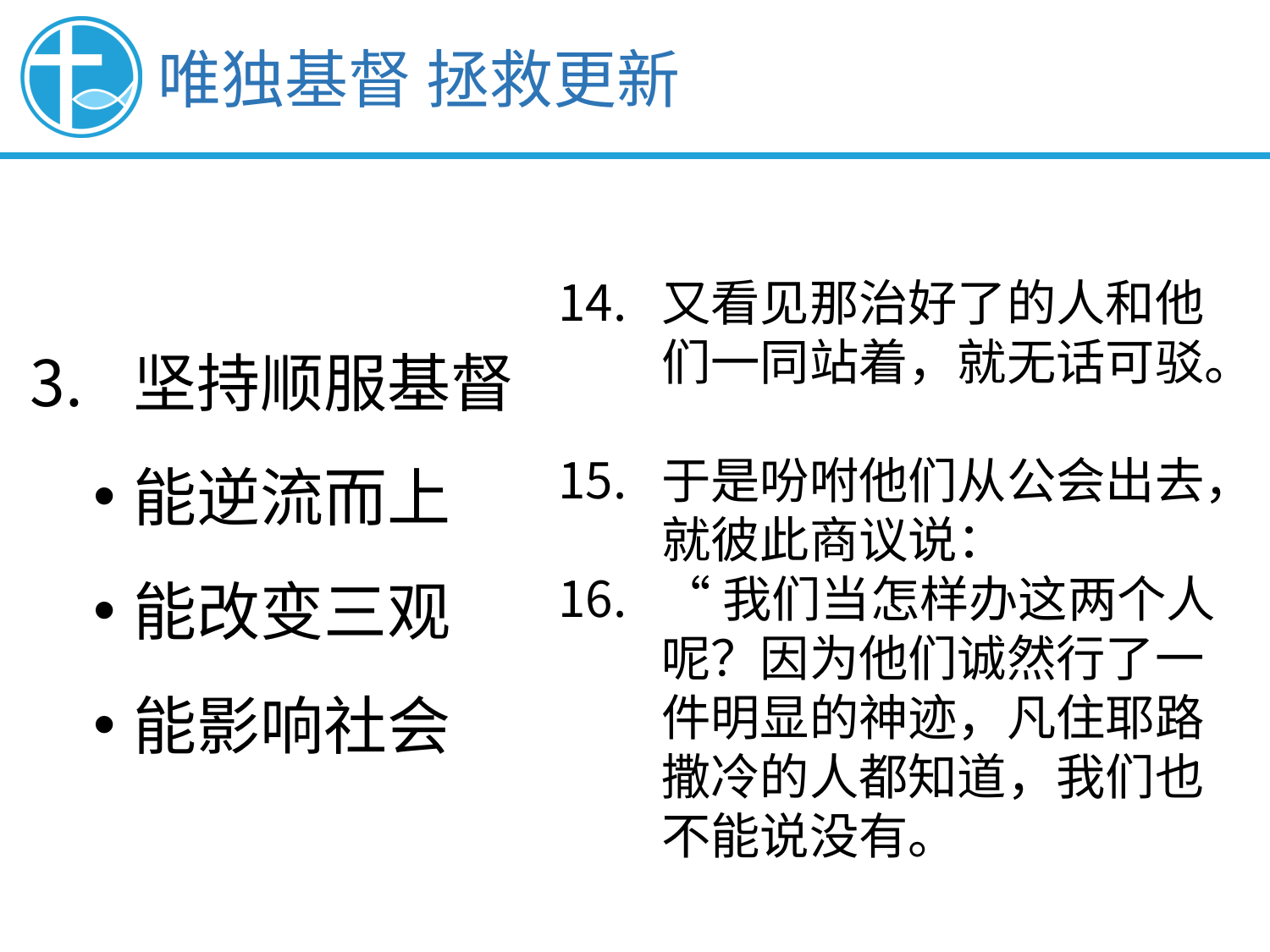

唯独基督 拯救更新
又看见那治好了的人和他们一同站着，就无话可驳。
于是吩咐他们从公会出去，就彼此商议说：
“我们当怎样办这两个人呢？因为他们诚然行了一件明显的神迹，凡住耶路撒冷的人都知道，我们也不能说没有。

坚持顺服基督
能逆流而上
能改变三观
能影响社会